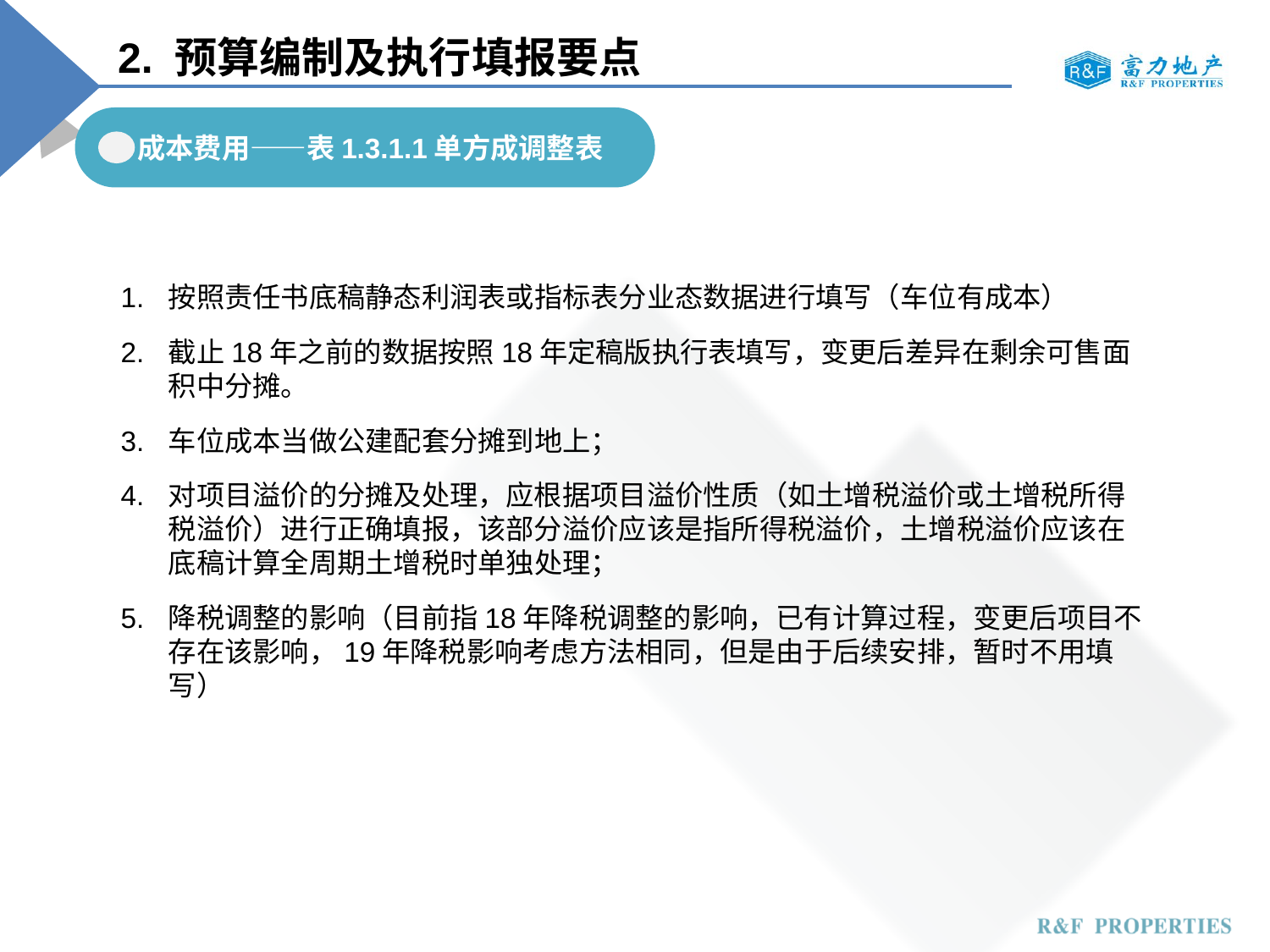

2. 预算编制及执行填报要点
     成本费用——表1.3.1.1单方成调整表

按照责任书底稿静态利润表或指标表分业态数据进行填写（车位有成本）
截止18年之前的数据按照18年定稿版执行表填写，变更后差异在剩余可售面积中分摊。
车位成本当做公建配套分摊到地上；
对项目溢价的分摊及处理，应根据项目溢价性质（如土增税溢价或土增税所得税溢价）进行正确填报，该部分溢价应该是指所得税溢价，土增税溢价应该在底稿计算全周期土增税时单独处理；
降税调整的影响（目前指18年降税调整的影响，已有计算过程，变更后项目不存在该影响，19年降税影响考虑方法相同，但是由于后续安排，暂时不用填写）